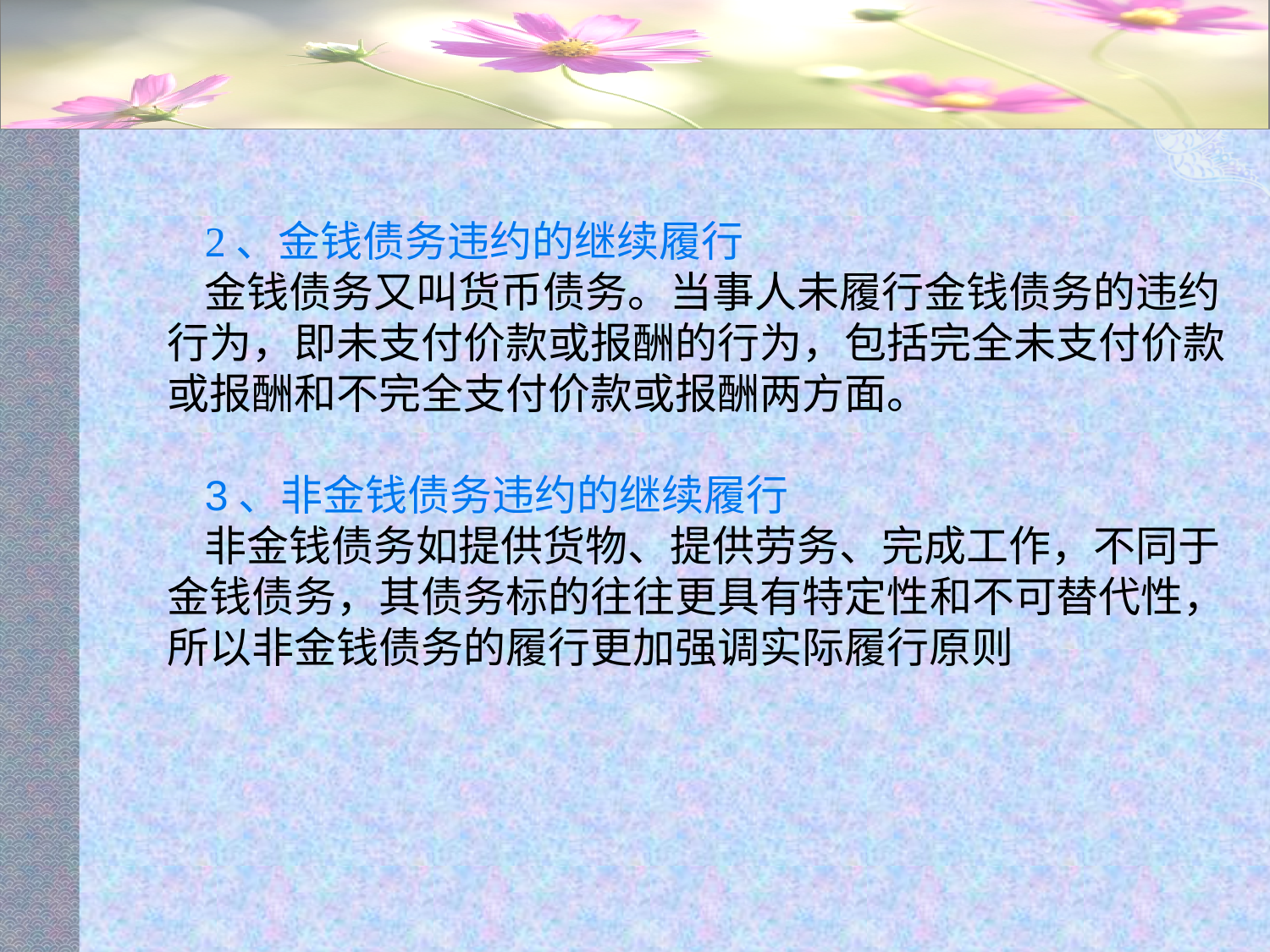

#
2、金钱债务违约的继续履行
金钱债务又叫货币债务。当事人未履行金钱债务的违约行为，即未支付价款或报酬的行为，包括完全未支付价款或报酬和不完全支付价款或报酬两方面。

3、非金钱债务违约的继续履行
非金钱债务如提供货物、提供劳务、完成工作，不同于金钱债务，其债务标的往往更具有特定性和不可替代性，所以非金钱债务的履行更加强调实际履行原则